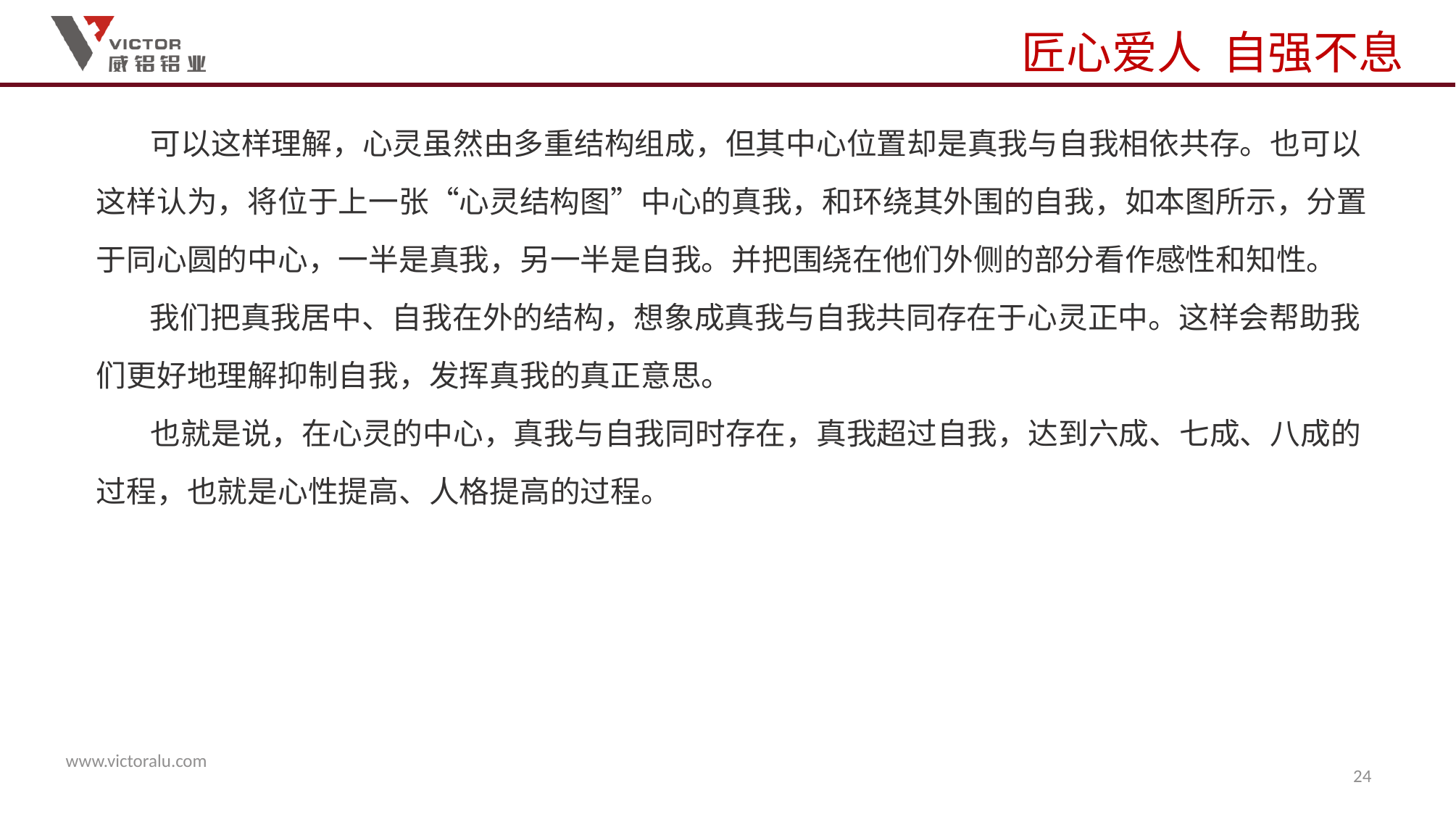

可以这样理解，心灵虽然由多重结构组成，但其中心位置却是真我与自我相依共存。也可以这样认为，将位于上一张“心灵结构图”中心的真我，和环绕其外围的自我，如本图所示，分置于同心圆的中心，一半是真我，另一半是自我。并把围绕在他们外侧的部分看作感性和知性。
        我们把真我居中、自我在外的结构，想象成真我与自我共同存在于心灵正中。这样会帮助我们更好地理解抑制自我，发挥真我的真正意思。
也就是说，在心灵的中心，真我与自我同时存在，真我超过自我，达到六成、七成、八成的过程，也就是心性提高、人格提高的过程。
24